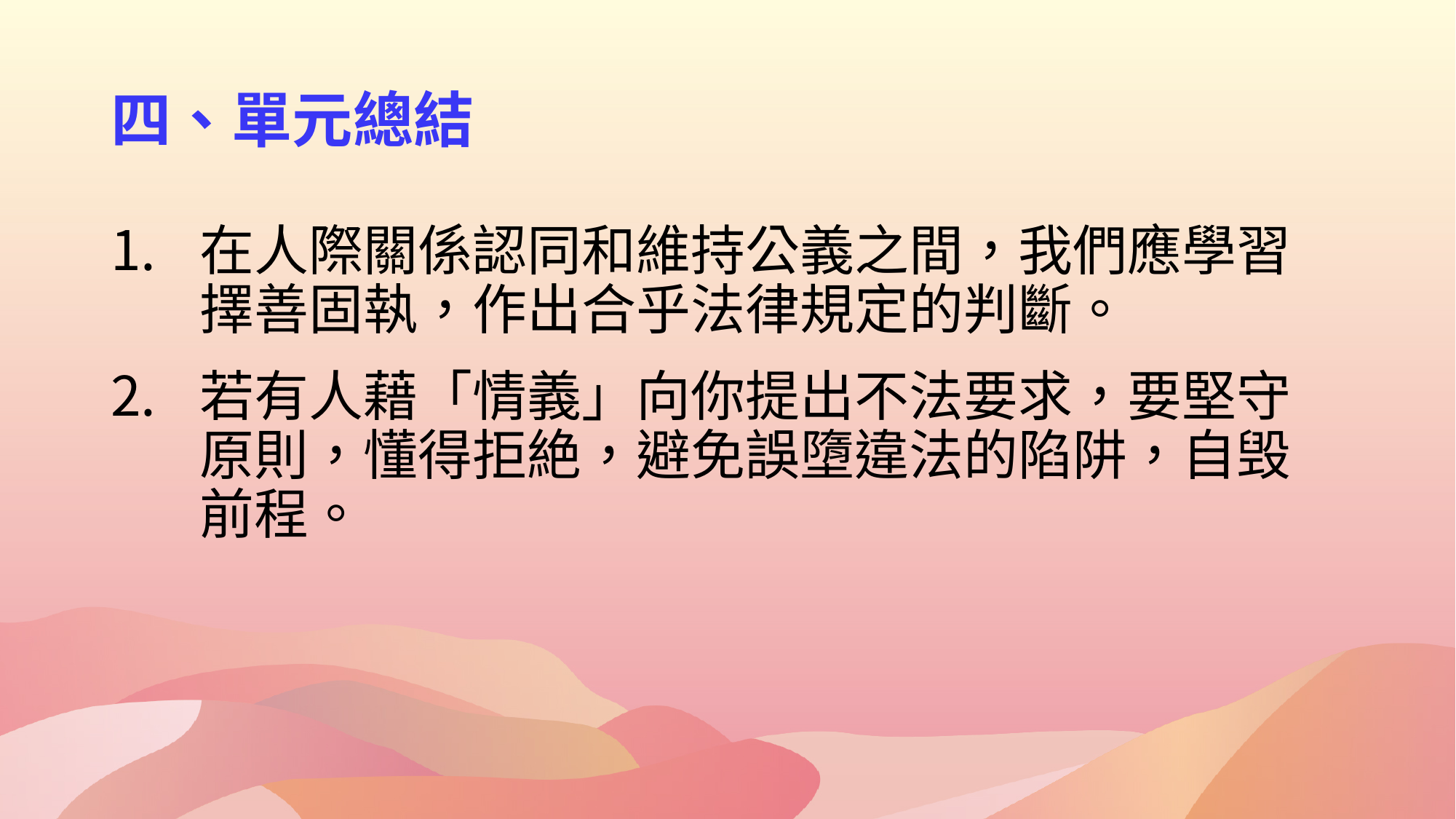

# 四、單元總結
在人際關係認同和維持公義之間，我們應學習擇善固執，作出合乎法律規定的判斷。
若有人藉「情義」向你提出不法要求，要堅守原則，懂得拒絶，避免誤墮違法的陷阱，自毁前程。